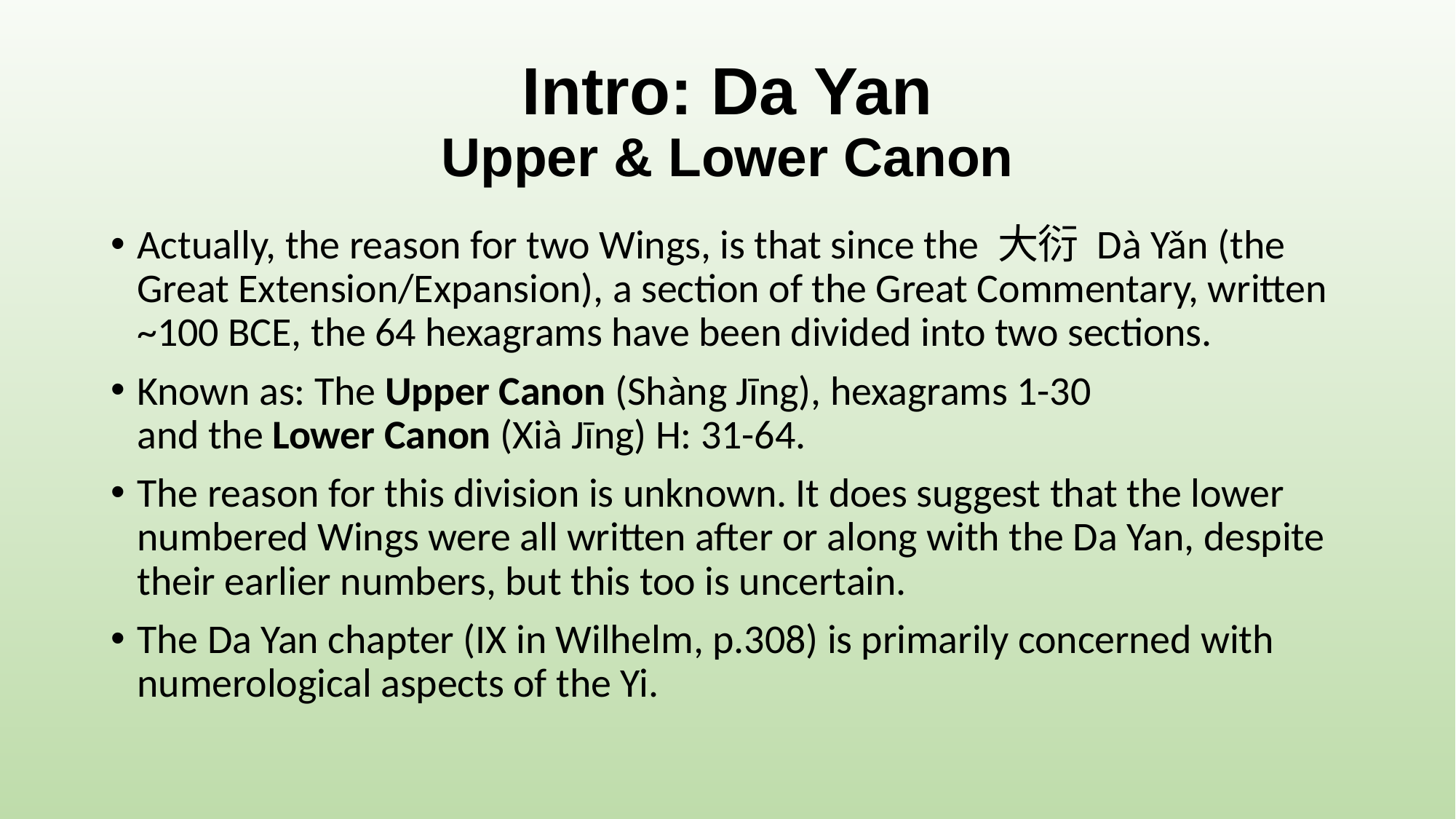

# Intro: Da Yan Upper & Lower Canon
Actually, the reason for two Wings, is that since the 大衍 Dà Yǎn (the Great Extension/Expansion), a section of the Great Commentary, written ~100 BCE, the 64 hexagrams have been divided into two sections.
Known as: The Upper Canon (Shàng Jīng), hexagrams 1-30
and the Lower Canon (Xià Jīng) H: 31-64.
The reason for this division is unknown. It does suggest that the lower numbered Wings were all written after or along with the Da Yan, despite their earlier numbers, but this too is uncertain.
The Da Yan chapter (IX in Wilhelm, p.308) is primarily concerned with numerological aspects of the Yi.